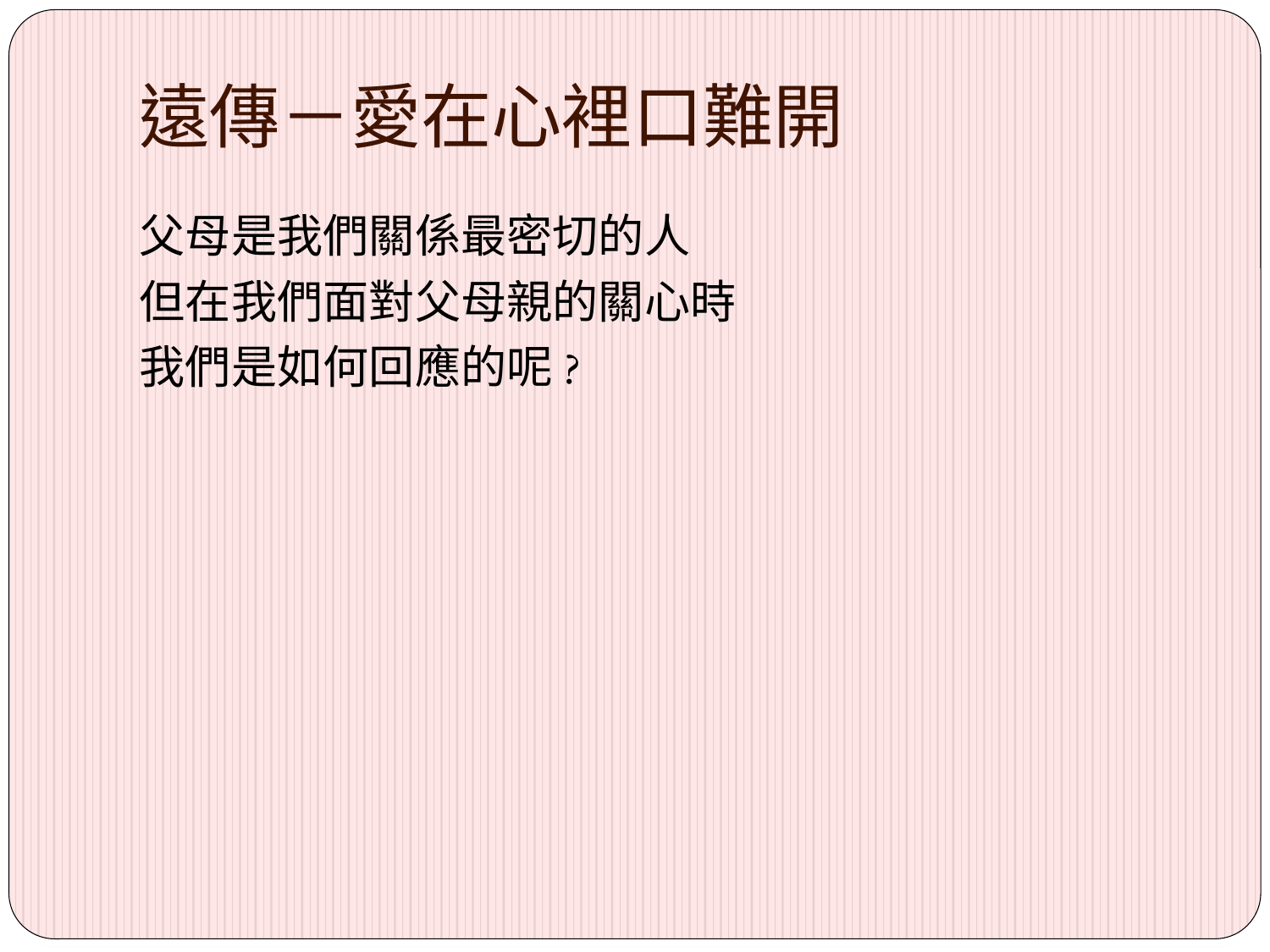

# 遠傳－愛在心裡口難開
父母是我們關係最密切的人
但在我們面對父母親的關心時
我們是如何回應的呢?